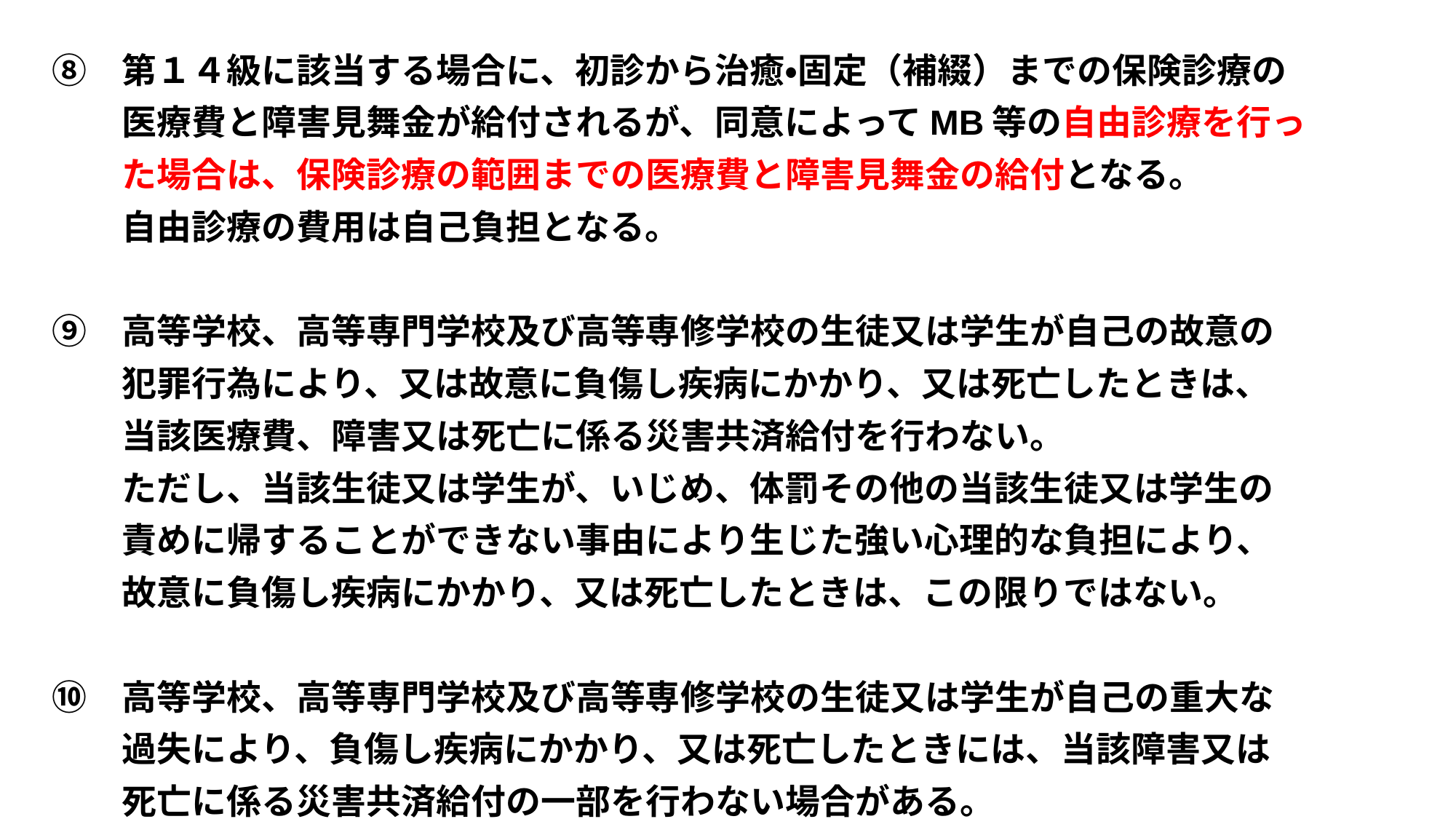

⑧　第１４級に該当する場合に、初診から治癒・固定（補綴）までの保険診療の
　　　　医療費と障害見舞金が給付されるが、同意によってMB等の自由診療を行っ
　　　　た場合は、保険診療の範囲までの医療費と障害見舞金の給付となる。
　　　　自由診療の費用は自己負担となる。

　　⑨　高等学校、高等専門学校及び高等専修学校の生徒又は学生が自己の故意の
　　　　犯罪行為により、又は故意に負傷し疾病にかかり、又は死亡したときは、
　　　　当該医療費、障害又は死亡に係る災害共済給付を行わない。
　　　　ただし、当該生徒又は学生が、いじめ、体罰その他の当該生徒又は学生の
　　　　責めに帰することができない事由により生じた強い心理的な負担により、
　　　　故意に負傷し疾病にかかり、又は死亡したときは、この限りではない。

　　⑩　高等学校、高等専門学校及び高等専修学校の生徒又は学生が自己の重大な
　　　　過失により、負傷し疾病にかかり、又は死亡したときには、当該障害又は
　　　　死亡に係る災害共済給付の一部を行わない場合がある。